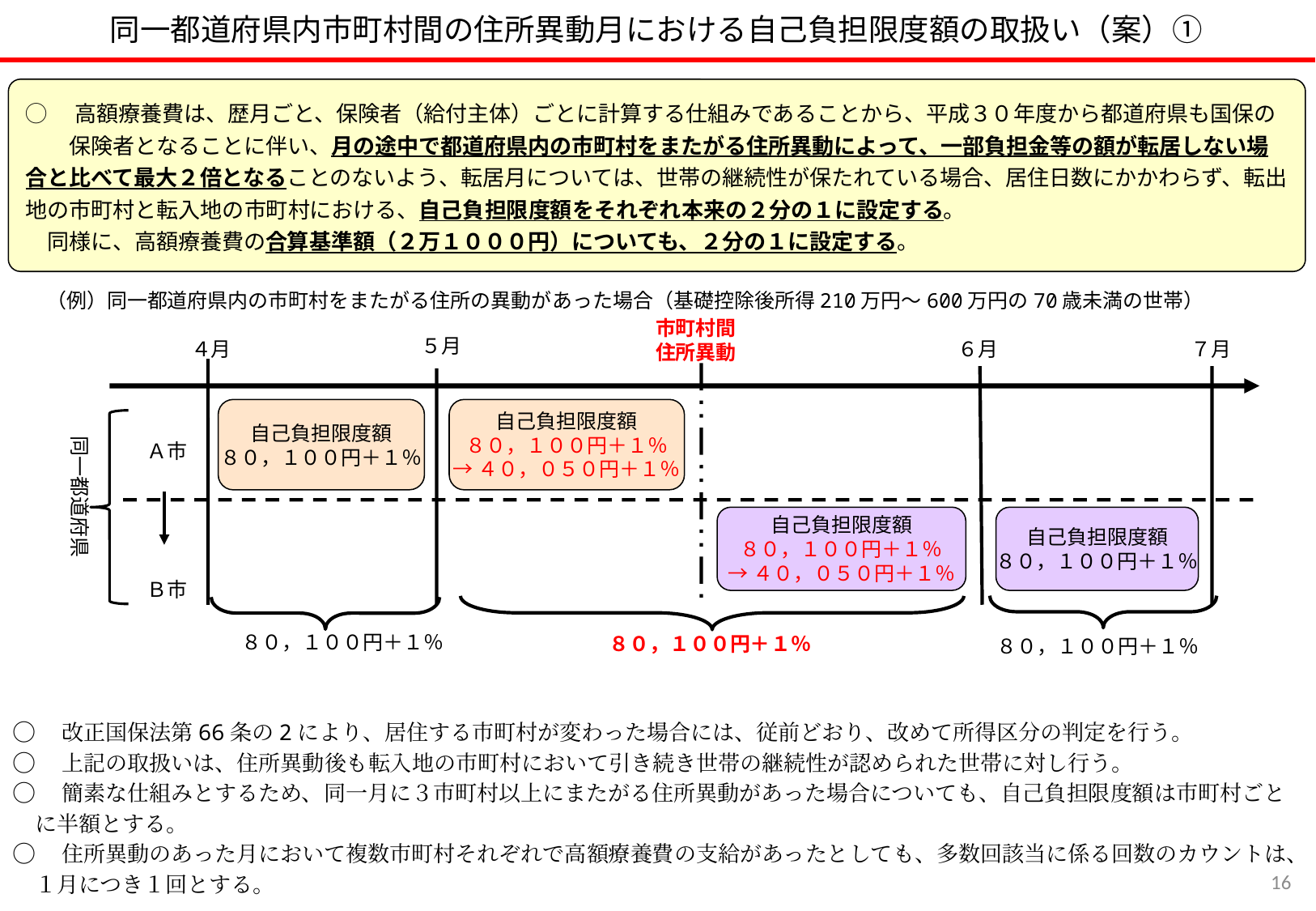

同一都道府県内市町村間の住所異動月における自己負担限度額の取扱い（案）①

◯　高額療養費は、歴月ごと、保険者（給付主体）ごとに計算する仕組みであることから、平成３０年度から都道府県も国保の　　保険者となることに伴い、月の途中で都道府県内の市町村をまたがる住所異動によって、一部負担金等の額が転居しない場合と比べて最大２倍となることのないよう、転居月については、世帯の継続性が保たれている場合、居住日数にかかわらず、転出地の市町村と転入地の市町村における、自己負担限度額をそれぞれ本来の２分の１に設定する。
　同様に、高額療養費の合算基準額（２万１０００円）についても、２分の１に設定する。
（例）同一都道府県内の市町村をまたがる住所の異動があった場合（基礎控除後所得210万円～600万円の70歳未満の世帯）
市町村間住所異動
５月
４月
６月
７月

自己負担限度額
８０，１００円＋１％
自己負担限度額
８０，１００円＋１％
→４０，０５０円＋１％

同一都道府県
Ａ市

自己負担限度額
８０，１００円＋１％
自己負担限度額
８０，１００円＋１％
→４０，０５０円＋１％

Ｂ市
８０，１００円＋１％
８０，１００円＋１％
８０，１００円＋１％
◯　改正国保法第66条の2により、居住する市町村が変わった場合には、従前どおり、改めて所得区分の判定を行う。
◯　上記の取扱いは、住所異動後も転入地の市町村において引き続き世帯の継続性が認められた世帯に対し行う。
◯　簡素な仕組みとするため、同一月に３市町村以上にまたがる住所異動があった場合についても、自己負担限度額は市町村ごと
　に半額とする。
◯　住所異動のあった月において複数市町村それぞれで高額療養費の支給があったとしても、多数回該当に係る回数のカウントは、
　１月につき１回とする。
16